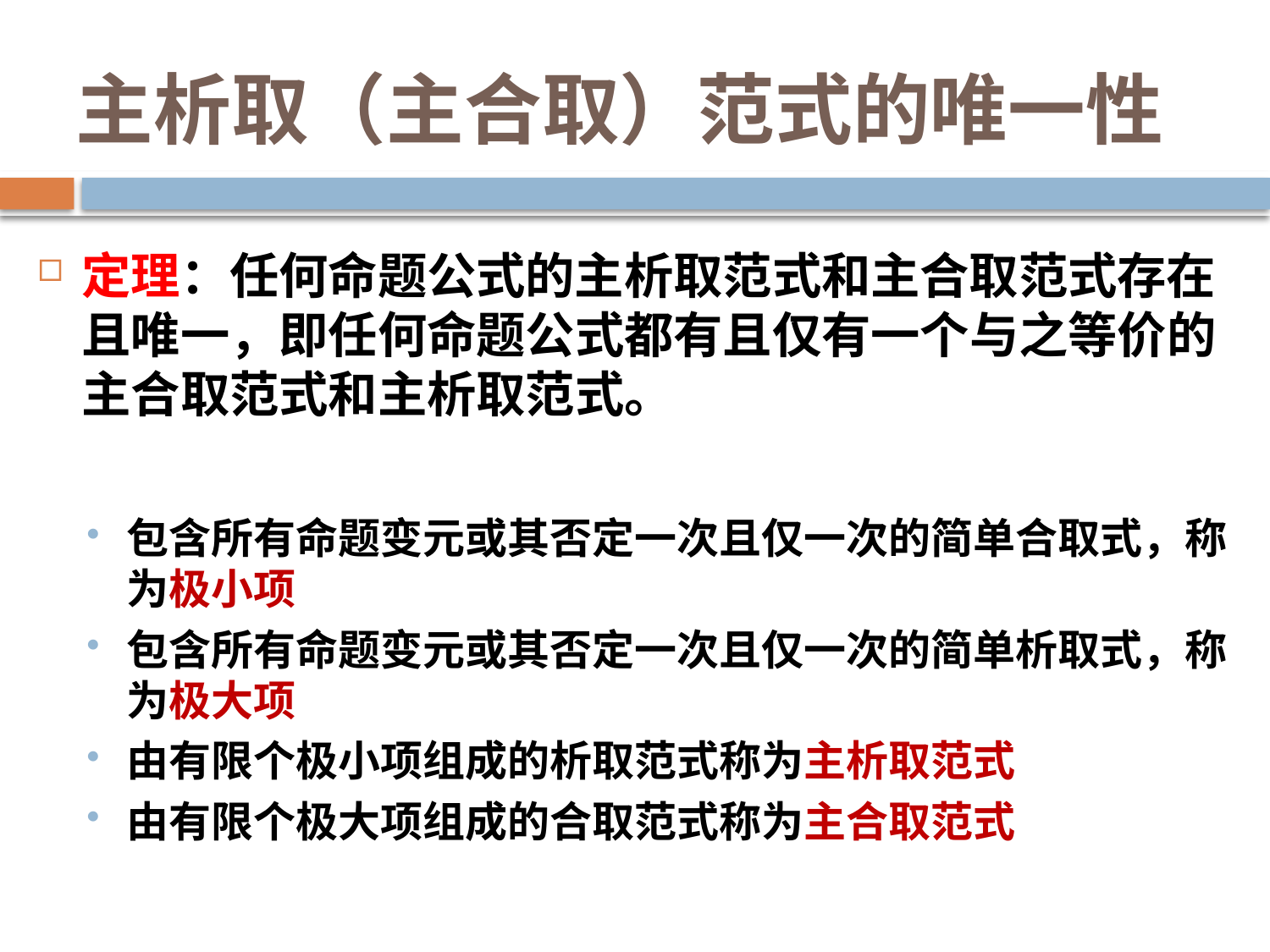

# 主析取（主合取）范式的唯一性
定理：任何命题公式的主析取范式和主合取范式存在且唯一，即任何命题公式都有且仅有一个与之等价的主合取范式和主析取范式。

包含所有命题变元或其否定一次且仅一次的简单合取式，称为极小项
包含所有命题变元或其否定一次且仅一次的简单析取式，称为极大项
由有限个极小项组成的析取范式称为主析取范式
由有限个极大项组成的合取范式称为主合取范式